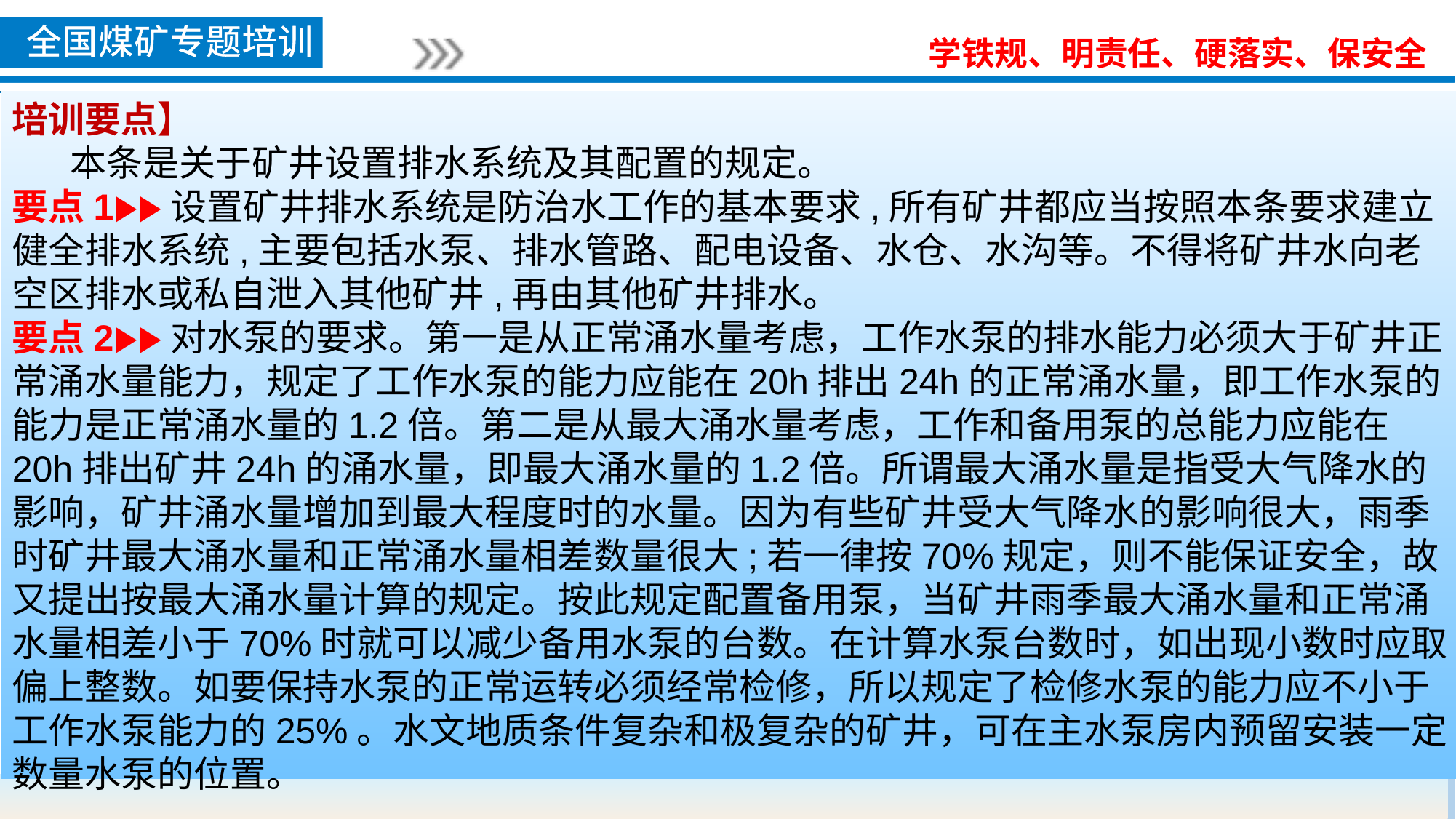

培训要点】
      本条是关于矿井设置排水系统及其配置的规定。
要点1▶▶设置矿井排水系统是防治水工作的基本要求,所有矿井都应当按照本条要求建立健全排水系统,主要包括水泵、排水管路、配电设备、水仓、水沟等。不得将矿井水向老空区排水或私自泄入其他矿井,再由其他矿井排水。
要点2▶▶对水泵的要求。第一是从正常涌水量考虑，工作水泵的排水能力必须大于矿井正常涌水量能力，规定了工作水泵的能力应能在20h排出24h的正常涌水量，即工作水泵的能力是正常涌水量的1.2倍。第二是从最大涌水量考虑，工作和备用泵的总能力应能在20h排出矿井24h的涌水量，即最大涌水量的1.2倍。所谓最大涌水量是指受大气降水的影响，矿井涌水量增加到最大程度时的水量。因为有些矿井受大气降水的影响很大，雨季时矿井最大涌水量和正常涌水量相差数量很大;若一律按70%规定，则不能保证安全，故又提出按最大涌水量计算的规定。按此规定配置备用泵，当矿井雨季最大涌水量和正常涌水量相差小于70%时就可以减少备用水泵的台数。在计算水泵台数时，如出现小数时应取偏上整数。如要保持水泵的正常运转必须经常检修，所以规定了检修水泵的能力应不小于工作水泵能力的25%。水文地质条件复杂和极复杂的矿井，可在主水泵房内预留安装一定数量水泵的位置。